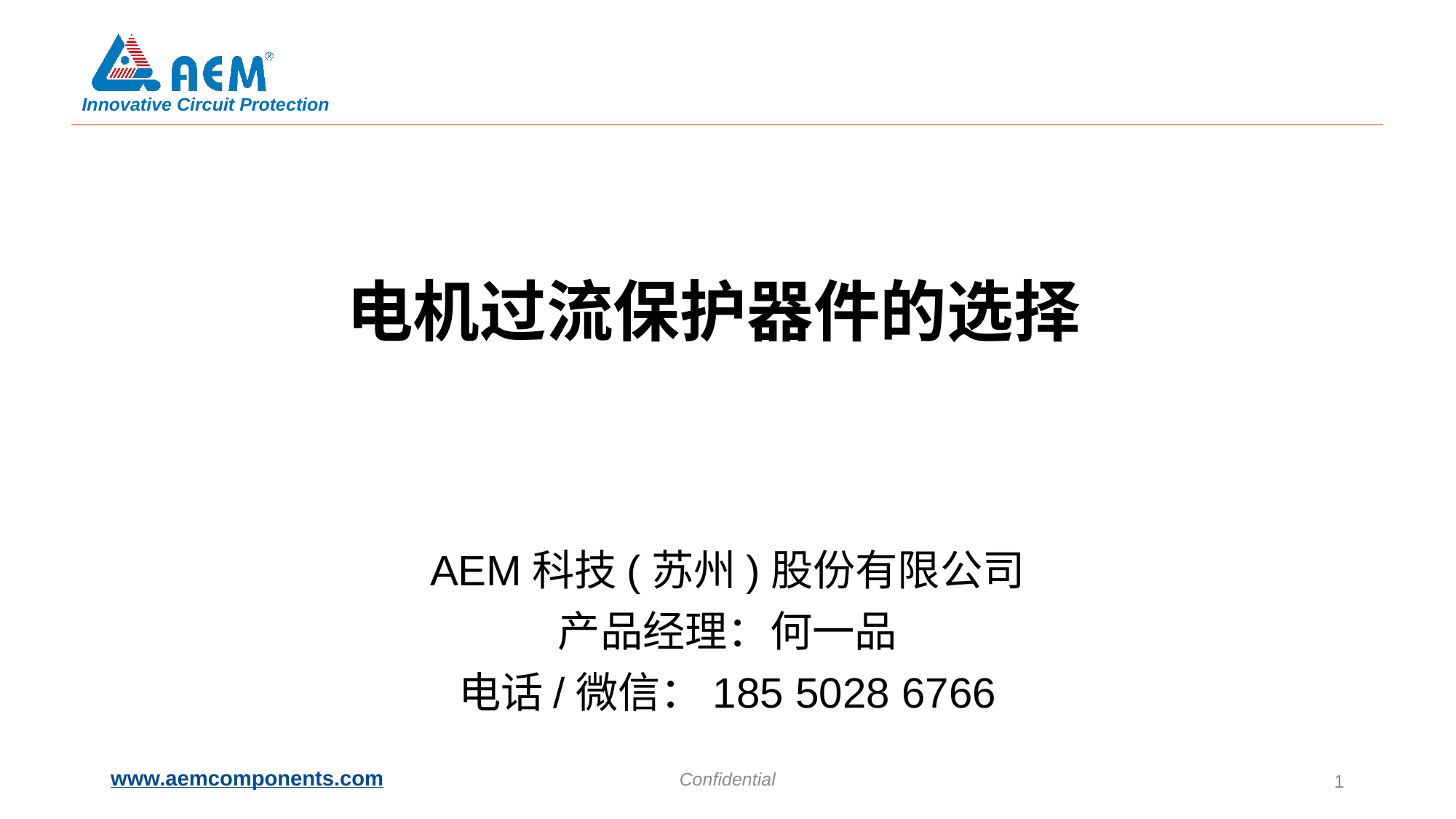

# 电机过流保护器件的选择
AEM科技(苏州)股份有限公司
产品经理：何一品
电话/微信：185 5028 6766
Confidential
1